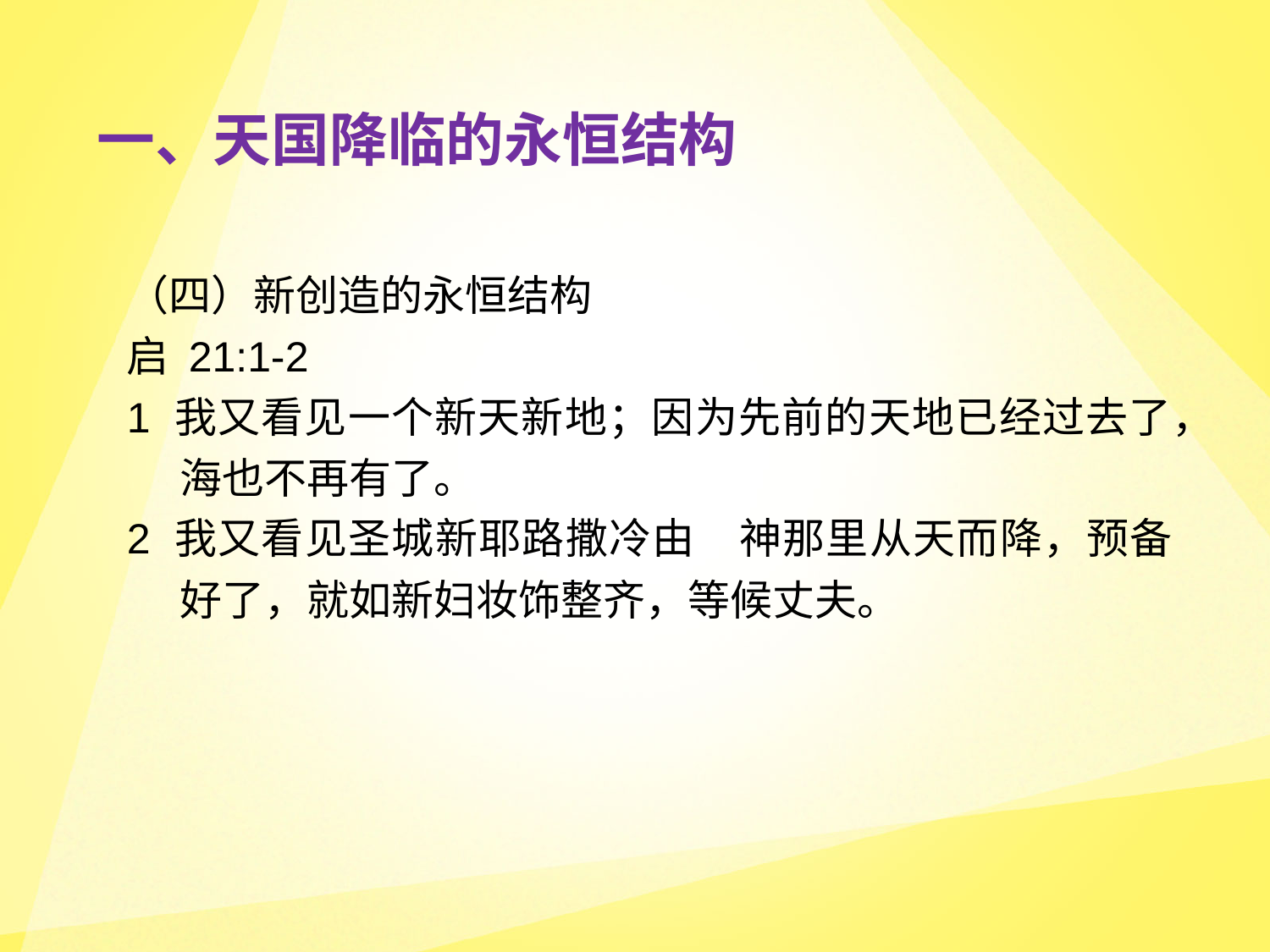

# 一、天国降临的永恒结构
（四）新创造的永恒结构
启 21:1-2
1 我又看见一个新天新地；因为先前的天地已经过去了，海也不再有了。
2 我又看见圣城新耶路撒冷由　神那里从天而降，预备好了，就如新妇妆饰整齐，等候丈夫。